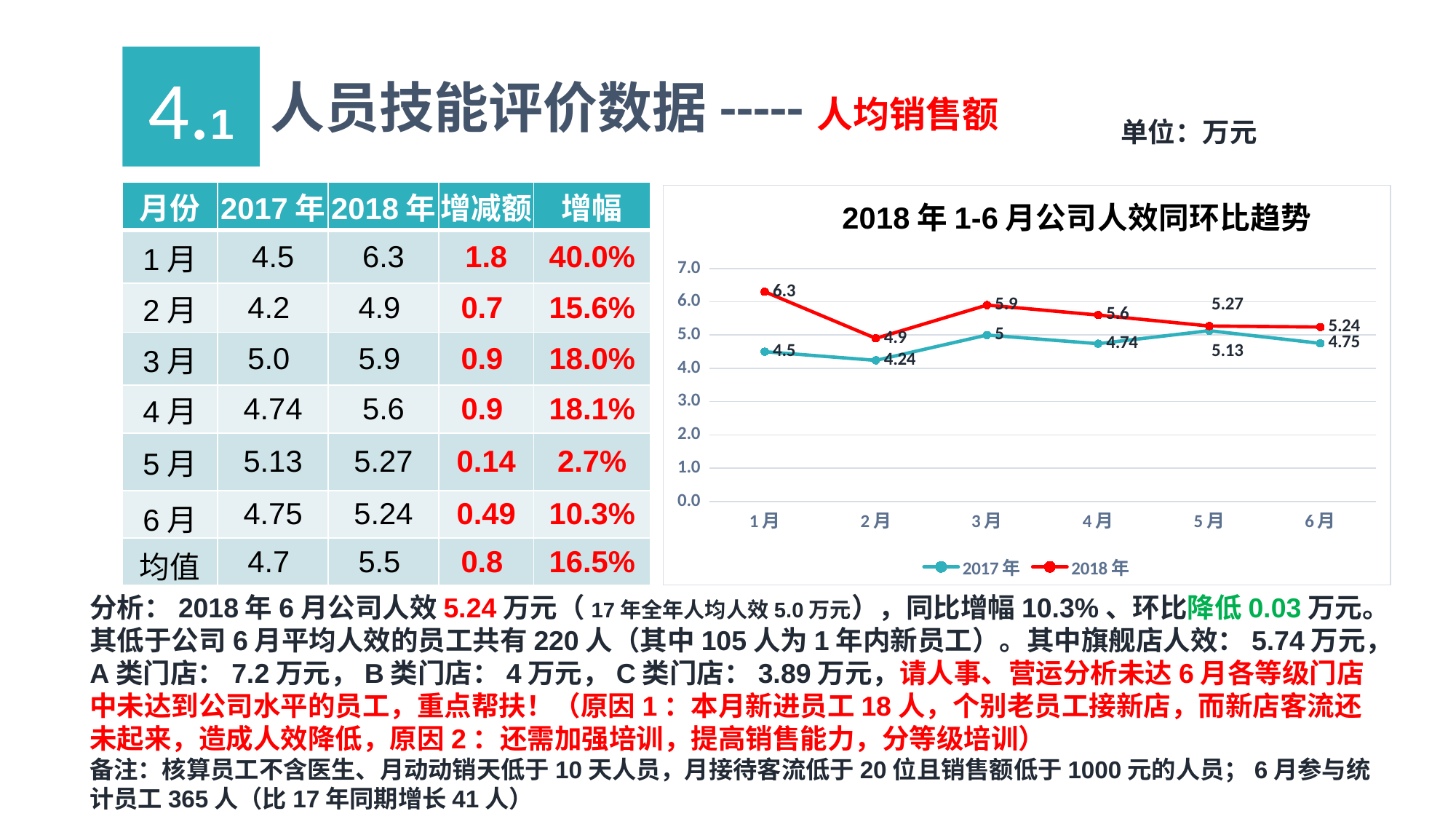

4.1
人员技能评价数据-----人均销售额
单位：万元
| 月份 | 2017年 | 2018年 | 增减额 | 增幅 |
| --- | --- | --- | --- | --- |
| 1月 | 4.5 | 6.3 | 1.8 | 40.0% |
| 2月 | 4.2 | 4.9 | 0.7 | 15.6% |
| 3月 | 5.0 | 5.9 | 0.9 | 18.0% |
| 4月 | 4.74 | 5.6 | 0.9 | 18.1% |
| 5月 | 5.13 | 5.27 | 0.14 | 2.7% |
| 6月 | 4.75 | 5.24 | 0.49 | 10.3% |
| 均值 | 4.7 | 5.5 | 0.8 | 16.5% |

### Chart: 2018年1-6月公司人效同环比趋势

| Category | 2017年 | 2018年 |
|---|---|---|
| 1月 | 4.5 | 6.3 |
| 2月 | 4.24 | 4.9 |
| 3月 | 5.0 | 5.9 |
| 4月 | 4.74 | 5.6 |
| 5月 | 5.13 | 5.27 |
| 6月 | 4.75 | 5.24 |
分析：2018年6月公司人效5.24万元（17年全年人均人效5.0万元），同比增幅10.3%、环比降低0.03万元。其低于公司6月平均人效的员工共有220人（其中105人为1年内新员工）。其中旗舰店人效：5.74万元，A类门店：7.2万元，B类门店：4万元，C类门店：3.89万元，请人事、营运分析未达6月各等级门店中未达到公司水平的员工，重点帮扶！（原因1：本月新进员工18人，个别老员工接新店，而新店客流还未起来，造成人效降低，原因2：还需加强培训，提高销售能力，分等级培训）
备注：核算员工不含医生、月动动销天低于10天人员，月接待客流低于20位且销售额低于1000元的人员；6月参与统计员工365人（比17年同期增长41人）